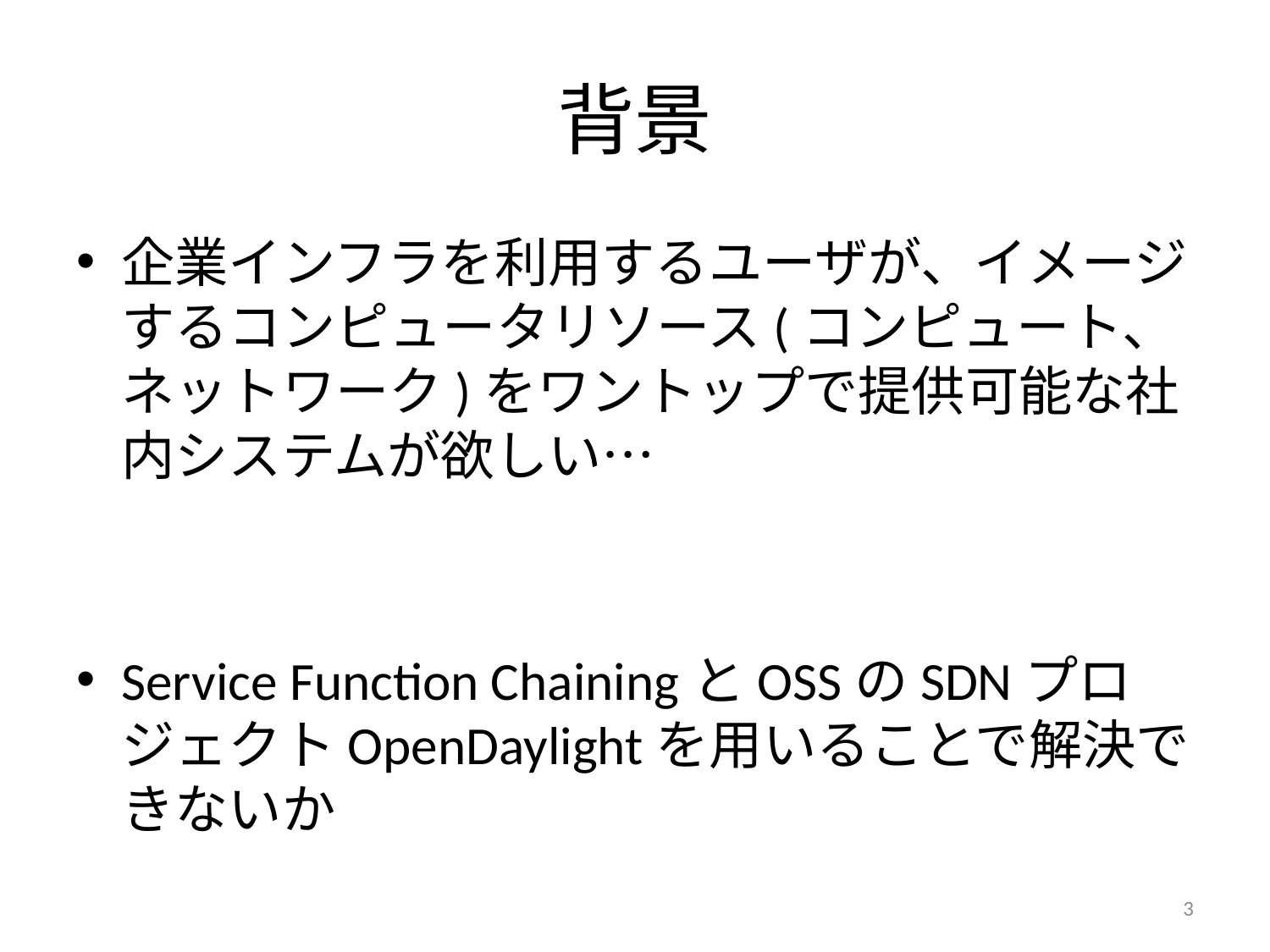

# 背景
企業インフラを利用するユーザが、イメージするコンピュータリソース(コンピュート、ネットワーク)をワントップで提供可能な社内システムが欲しい…

Service Function ChainingとOSSのSDNプロジェクトOpenDaylightを用いることで解決できないか
3